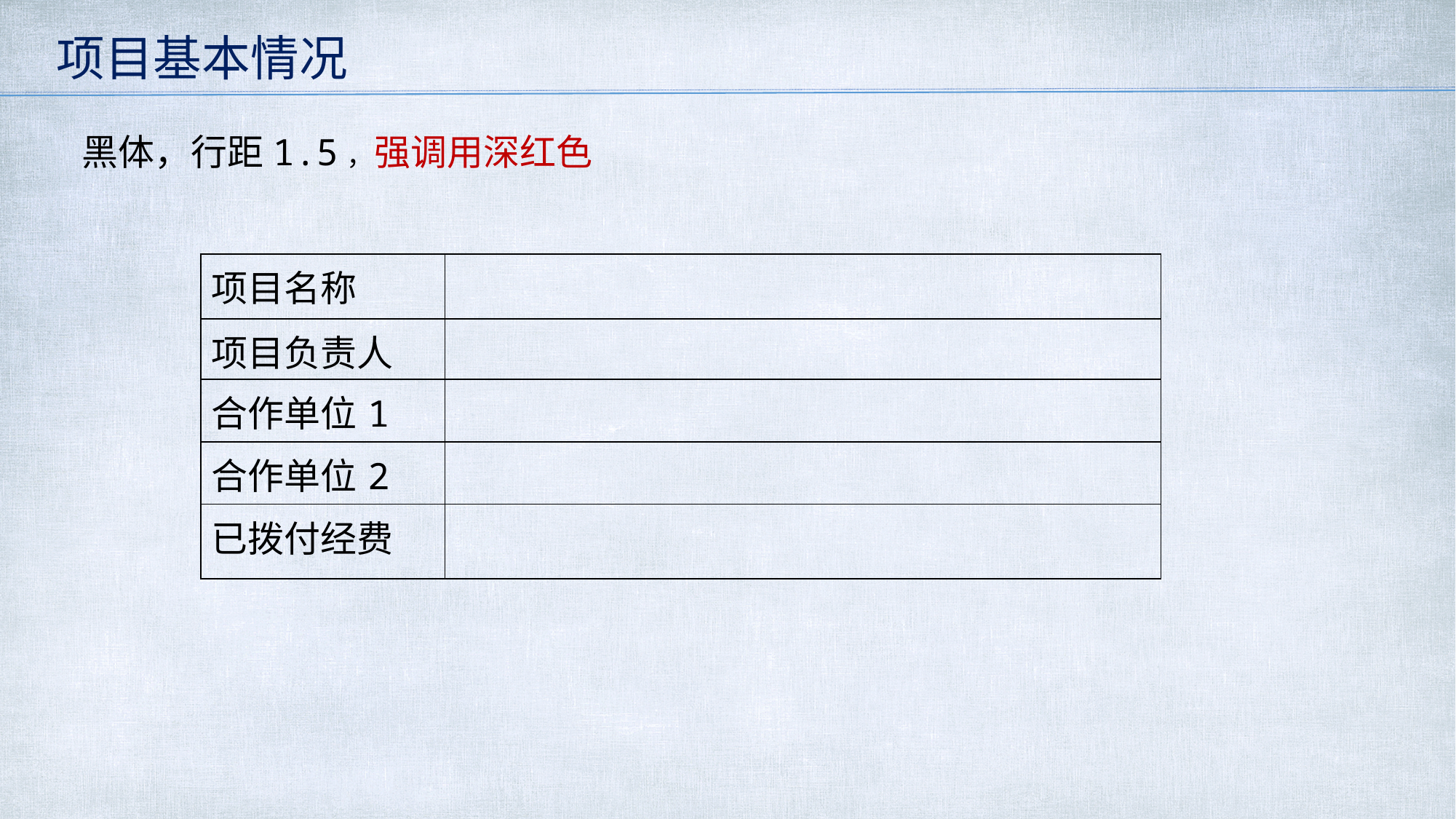

项目基本情况
黑体，行距1.5，强调用深红色
| 项目名称 |  |
| --- | --- |
| 项目负责人 |  |
| 合作单位1 |  |
| 合作单位2 |  |
| 已拨付经费 |  |